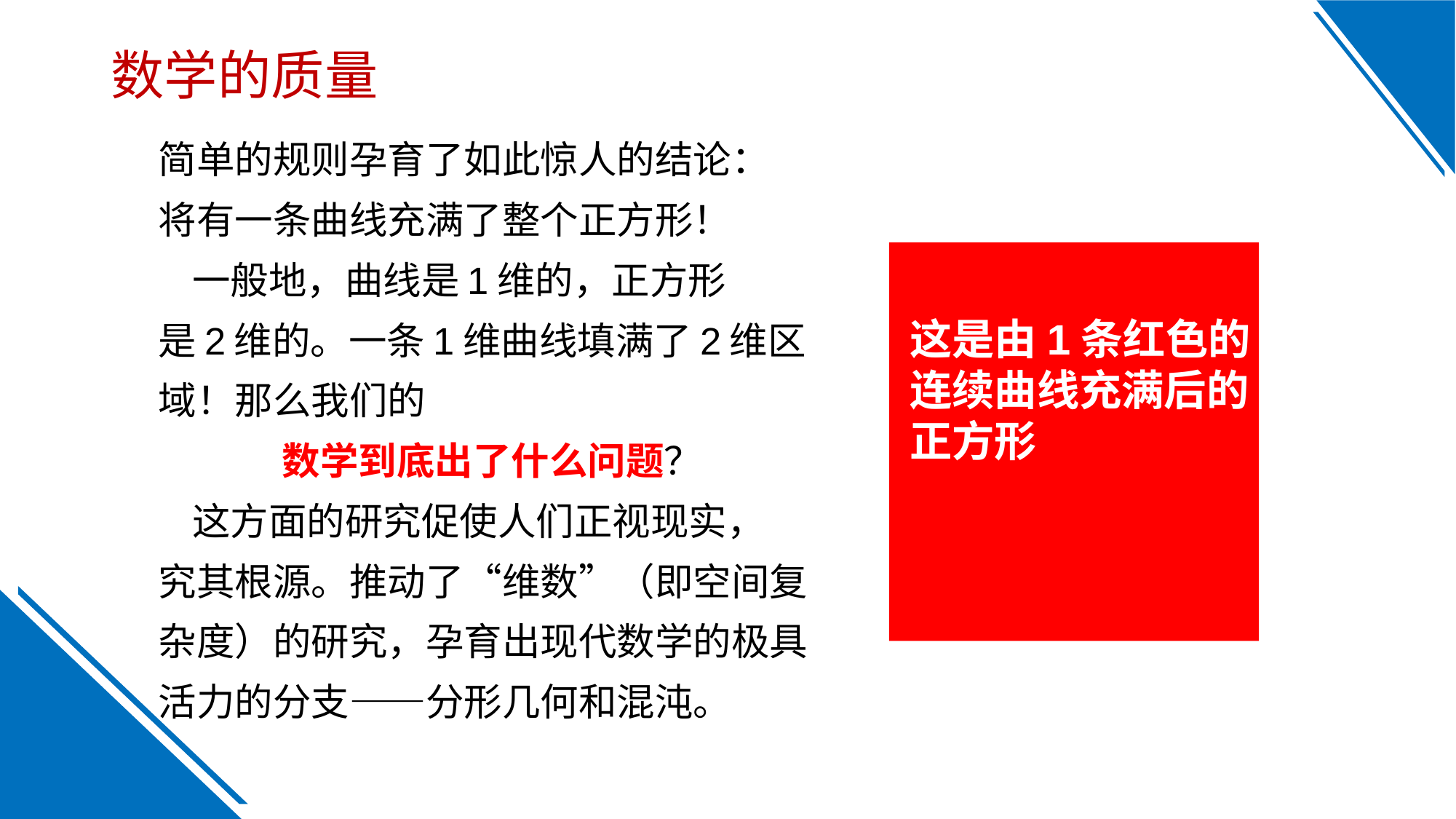

数学的质量
简单的规则孕育了如此惊人的结论：
将有一条曲线充满了整个正方形！
   一般地，曲线是1维的，正方形
是2维的。一条1维曲线填满了2维区
域！那么我们的
数学到底出了什么问题？
   这方面的研究促使人们正视现实，
究其根源。推动了“维数”（即空间复
杂度）的研究，孕育出现代数学的极具
活力的分支——分形几何和混沌。

这是由1条红色的
连续曲线充满后的
正方形